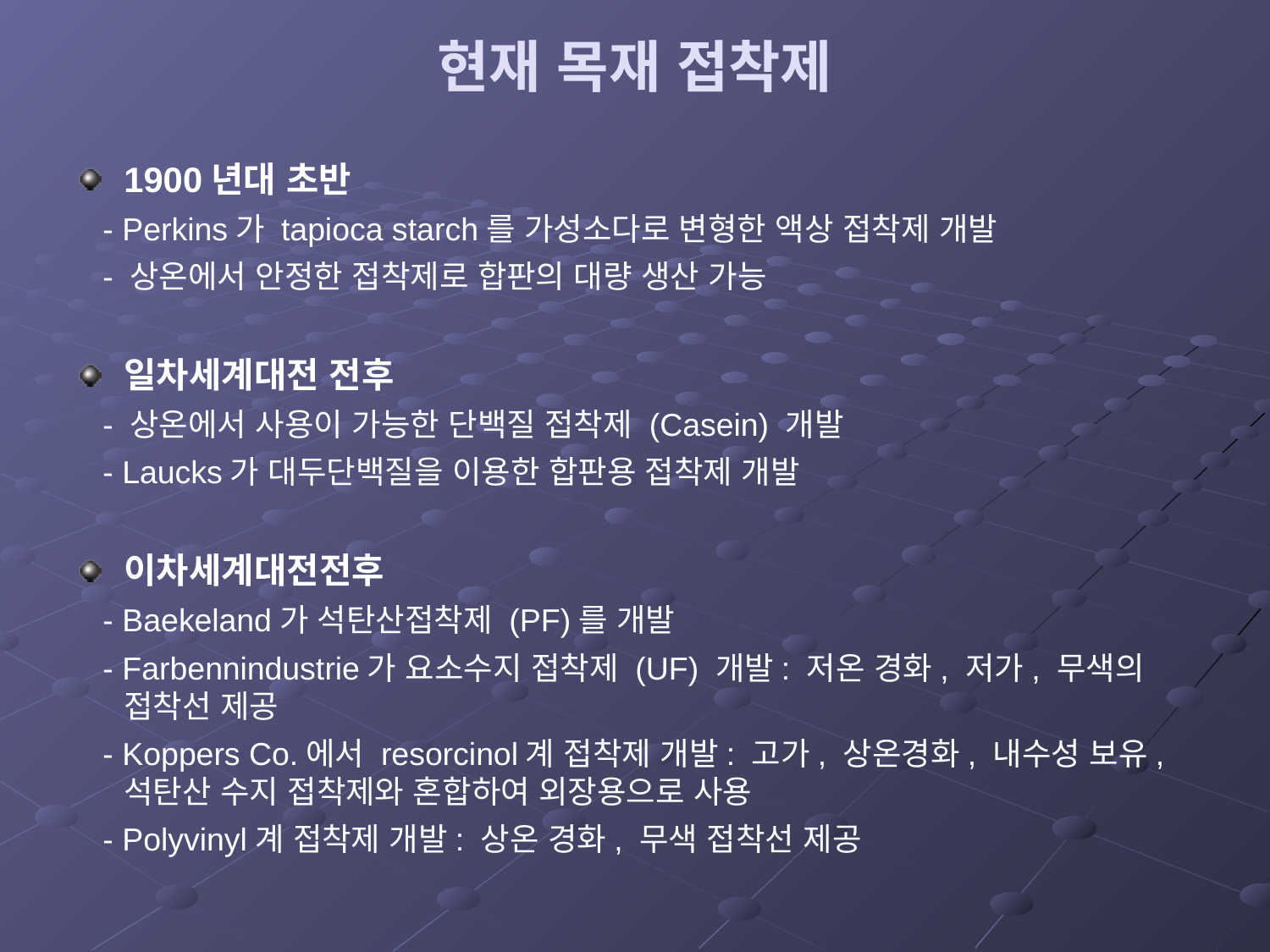

# 현재 목재 접착제
1900년대 초반
   - Perkins가 tapioca starch를 가성소다로 변형한 액상 접착제 개발
   - 상온에서 안정한 접착제로 합판의 대량 생산 가능

일차세계대전 전후
   - 상온에서 사용이 가능한 단백질 접착제 (Casein) 개발
   - Laucks가 대두단백질을 이용한 합판용 접착제 개발

이차세계대전전후
   - Baekeland가 석탄산접착제 (PF)를 개발
   - Farbennindustrie가 요소수지 접착제 (UF) 개발: 저온 경화, 저가, 무색의 접착선 제공
   - Koppers Co.에서 resorcinol계 접착제 개발: 고가, 상온경화, 내수성 보유, 석탄산 수지 접착제와 혼합하여 외장용으로 사용
   - Polyvinyl계 접착제 개발: 상온 경화, 무색 접착선 제공